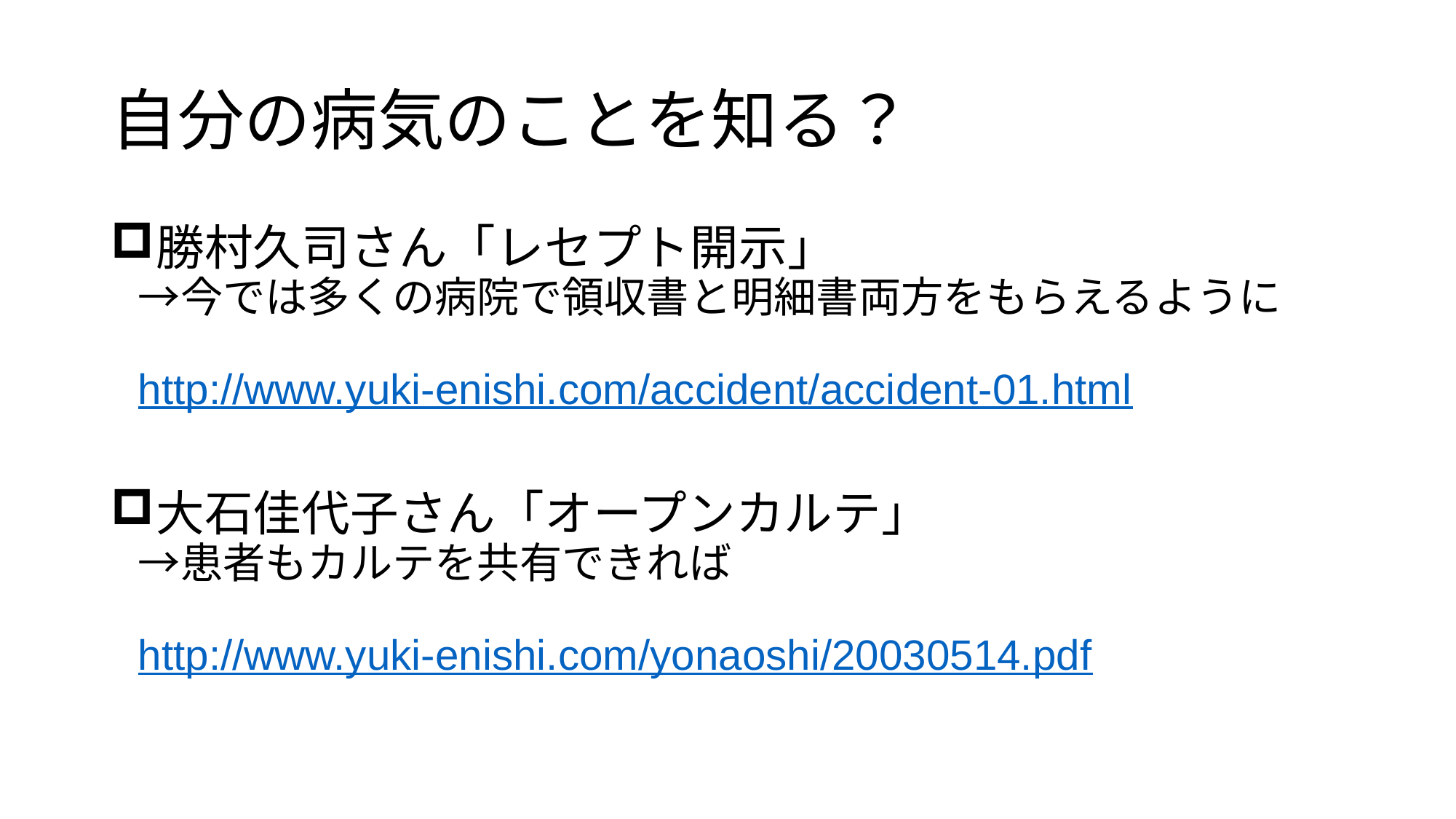

# 自分の病気のことを知る？
勝村久司さん「レセプト開示」
→今では多くの病院で領収書と明細書両方をもらえるように
http://www.yuki-enishi.com/accident/accident-01.html

大石佳代子さん「オープンカルテ」
→患者もカルテを共有できれば
http://www.yuki-enishi.com/yonaoshi/20030514.pdf